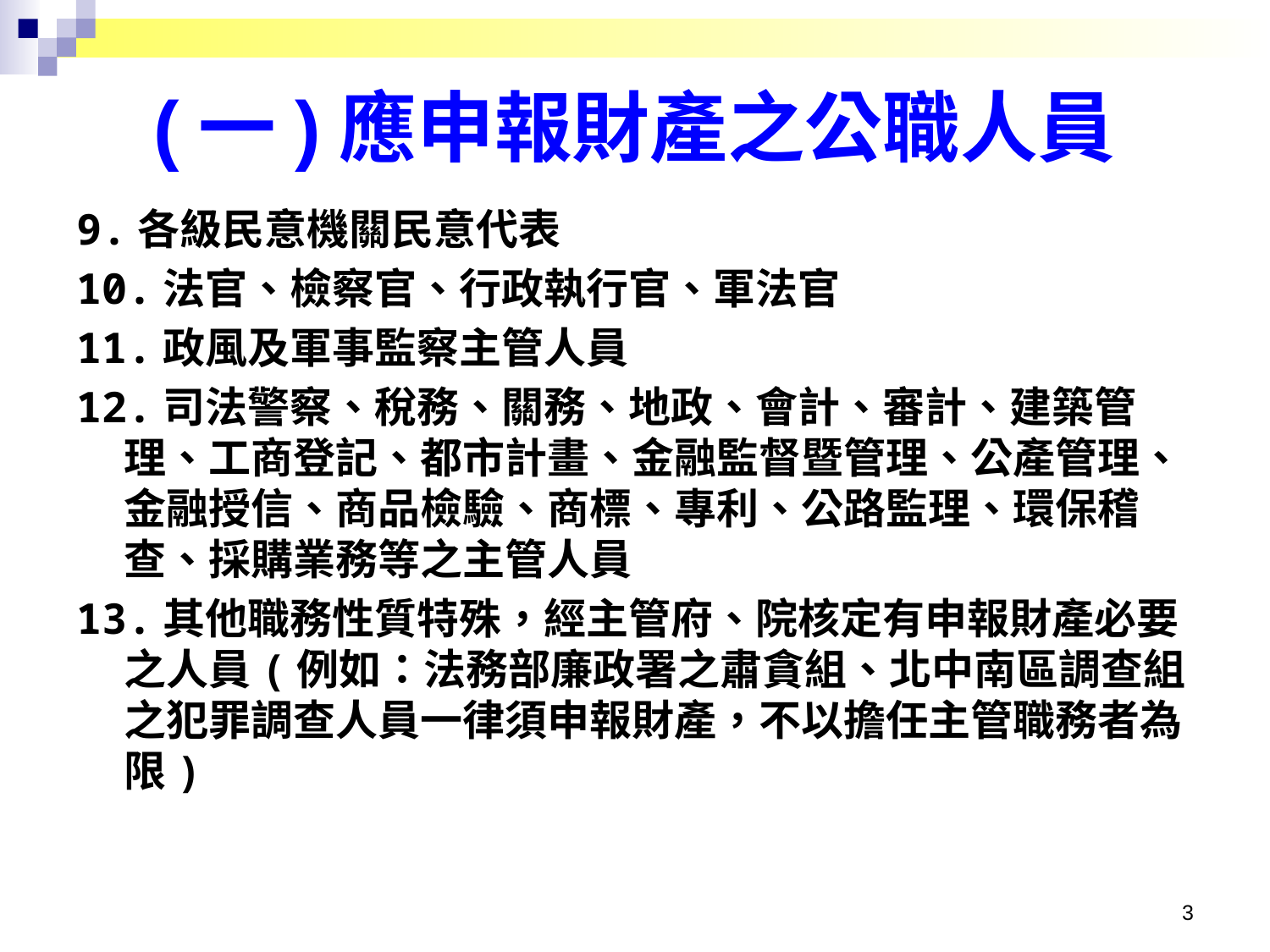

# (一)應申報財產之公職人員
9.各級民意機關民意代表
10.法官、檢察官、行政執行官、軍法官
11.政風及軍事監察主管人員
12.司法警察、稅務、關務、地政、會計、審計、建築管理、工商登記、都市計畫、金融監督暨管理、公產管理、金融授信、商品檢驗、商標、專利、公路監理、環保稽查、採購業務等之主管人員
13.其他職務性質特殊，經主管府、院核定有申報財產必要之人員(例如：法務部廉政署之肅貪組、北中南區調查組之犯罪調查人員一律須申報財產，不以擔任主管職務者為限)
3